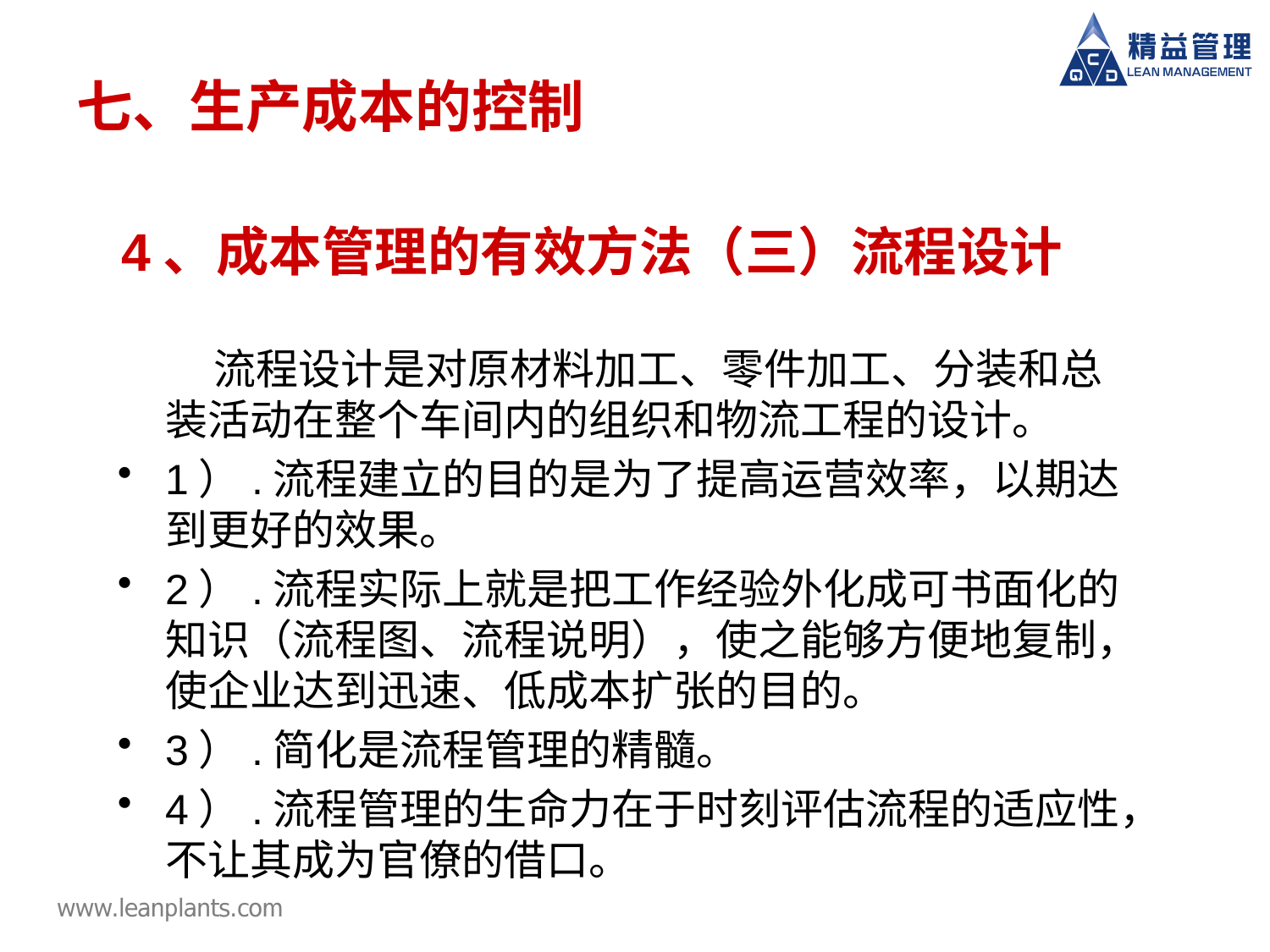

# 七、生产成本的控制
4、成本管理的有效方法（三）流程设计
         流程设计是对原材料加工、零件加工、分装和总装活动在整个车间内的组织和物流工程的设计。
1）.流程建立的目的是为了提高运营效率，以期达到更好的效果。
2）.流程实际上就是把工作经验外化成可书面化的知识（流程图、流程说明），使之能够方便地复制，使企业达到迅速、低成本扩张的目的。
3）.简化是流程管理的精髓。
4）.流程管理的生命力在于时刻评估流程的适应性，不让其成为官僚的借口。